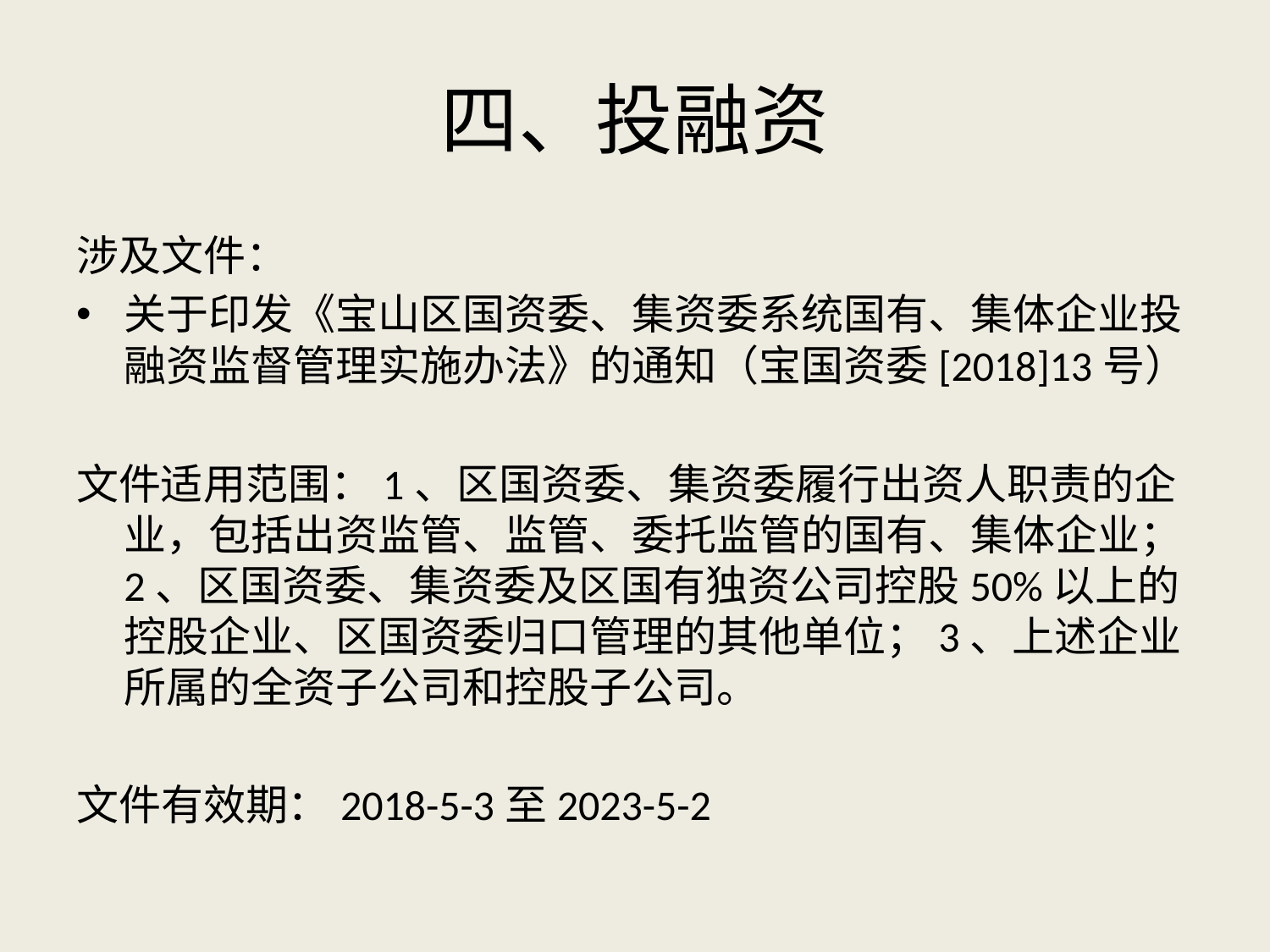

# 四、投融资
涉及文件：
关于印发《宝山区国资委、集资委系统国有、集体企业投融资监督管理实施办法》的通知（宝国资委[2018]13号）

文件适用范围：1、区国资委、集资委履行出资人职责的企业，包括出资监管、监管、委托监管的国有、集体企业；2、区国资委、集资委及区国有独资公司控股50%以上的控股企业、区国资委归口管理的其他单位；3、上述企业所属的全资子公司和控股子公司。

文件有效期：2018-5-3至2023-5-2